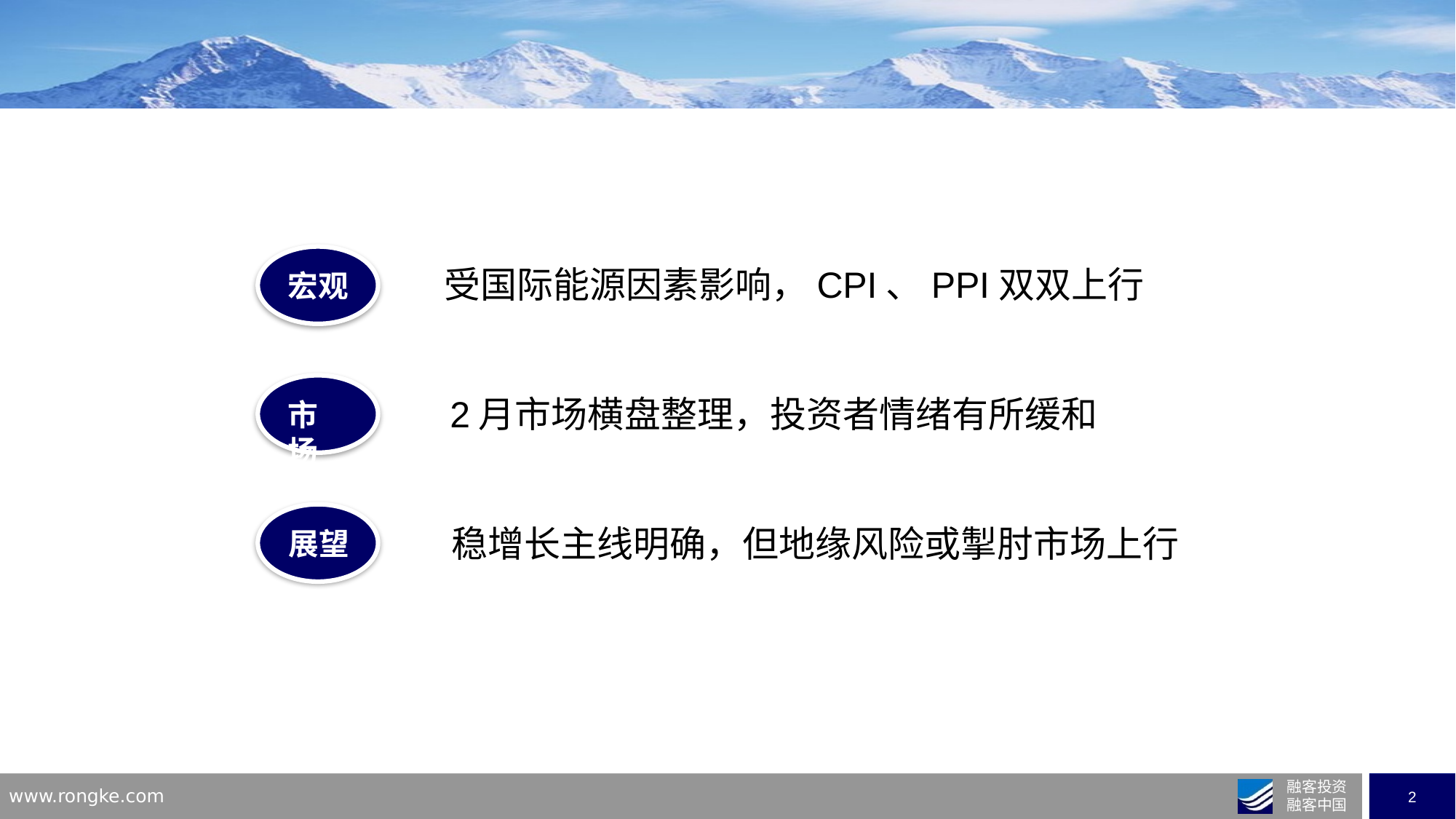

受国际能源因素影响，CPI、PPI双双上行
宏观

2月市场横盘整理，投资者情绪有所缓和
市场

稳增长主线明确，但地缘风险或掣肘市场上行
展望